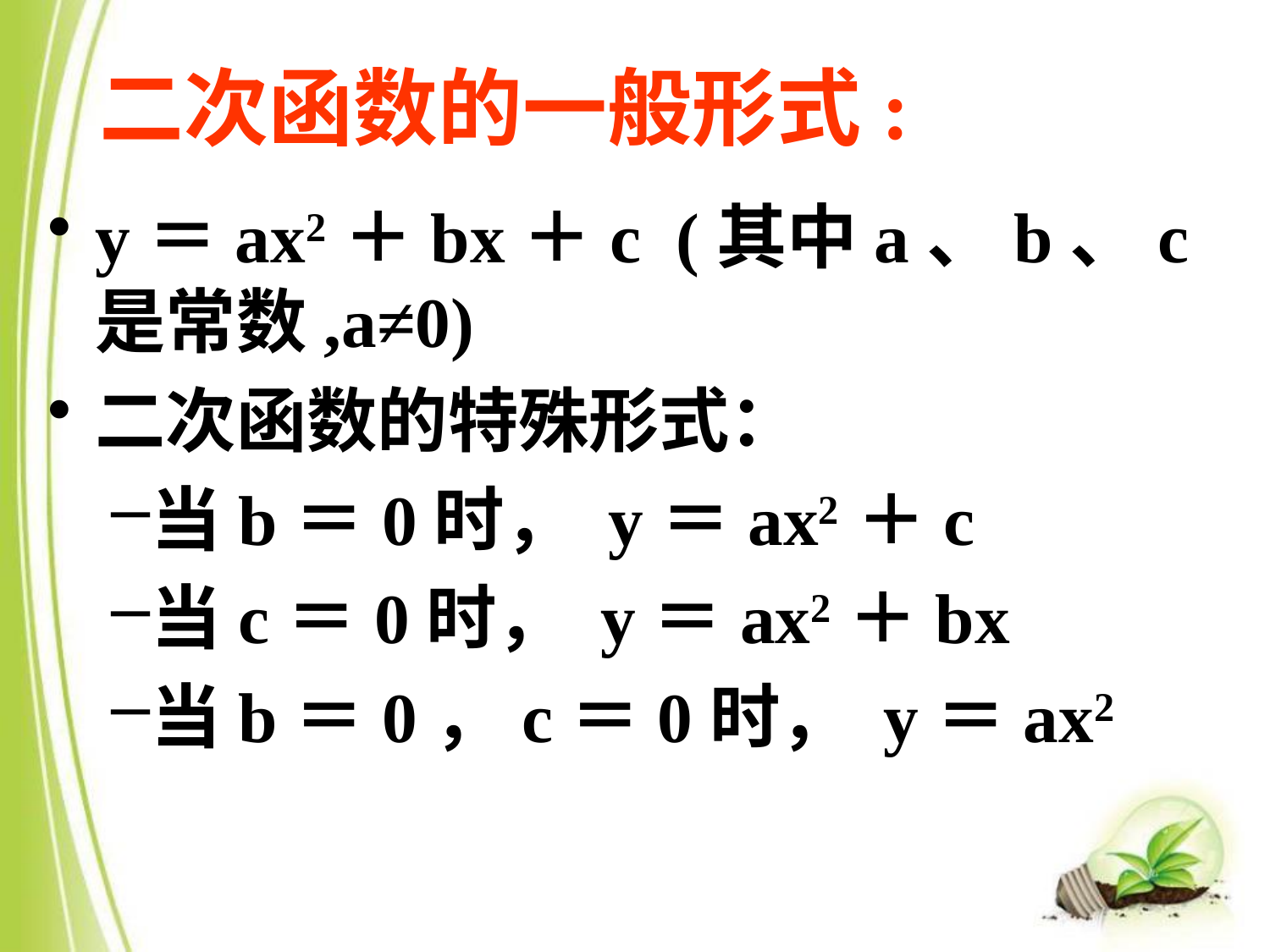

# 二次函数的一般形式:
y＝ax2＋bx＋c  (其中a、b、c是常数,a≠0)
二次函数的特殊形式：
当b＝0时， y＝ax2＋c
当c＝0时， y＝ax2＋bx
当b＝0，c＝0时， y＝ax2